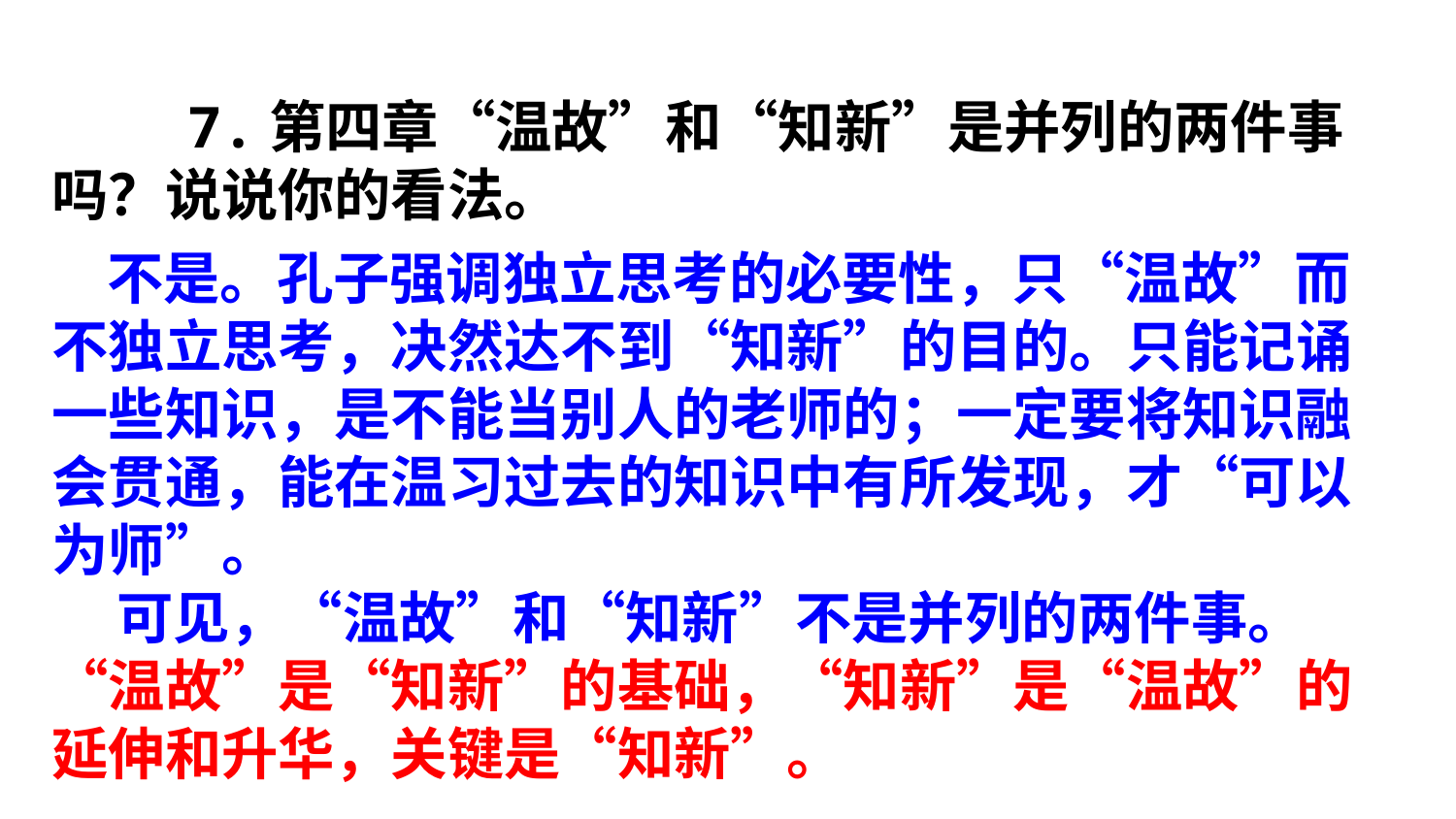

7.第四章“温故”和“知新”是并列的两件事吗？说说你的看法。
    不是。孔子强调独立思考的必要性，只“温故”而不独立思考，决然达不到“知新”的目的。只能记诵一些知识，是不能当别人的老师的；一定要将知识融会贯通，能在温习过去的知识中有所发现，才“可以为师”。
    可见，“温故”和“知新”不是并列的两件事。“温故”是“知新”的基础，“知新”是“温故”的延伸和升华，关键是“知新”。